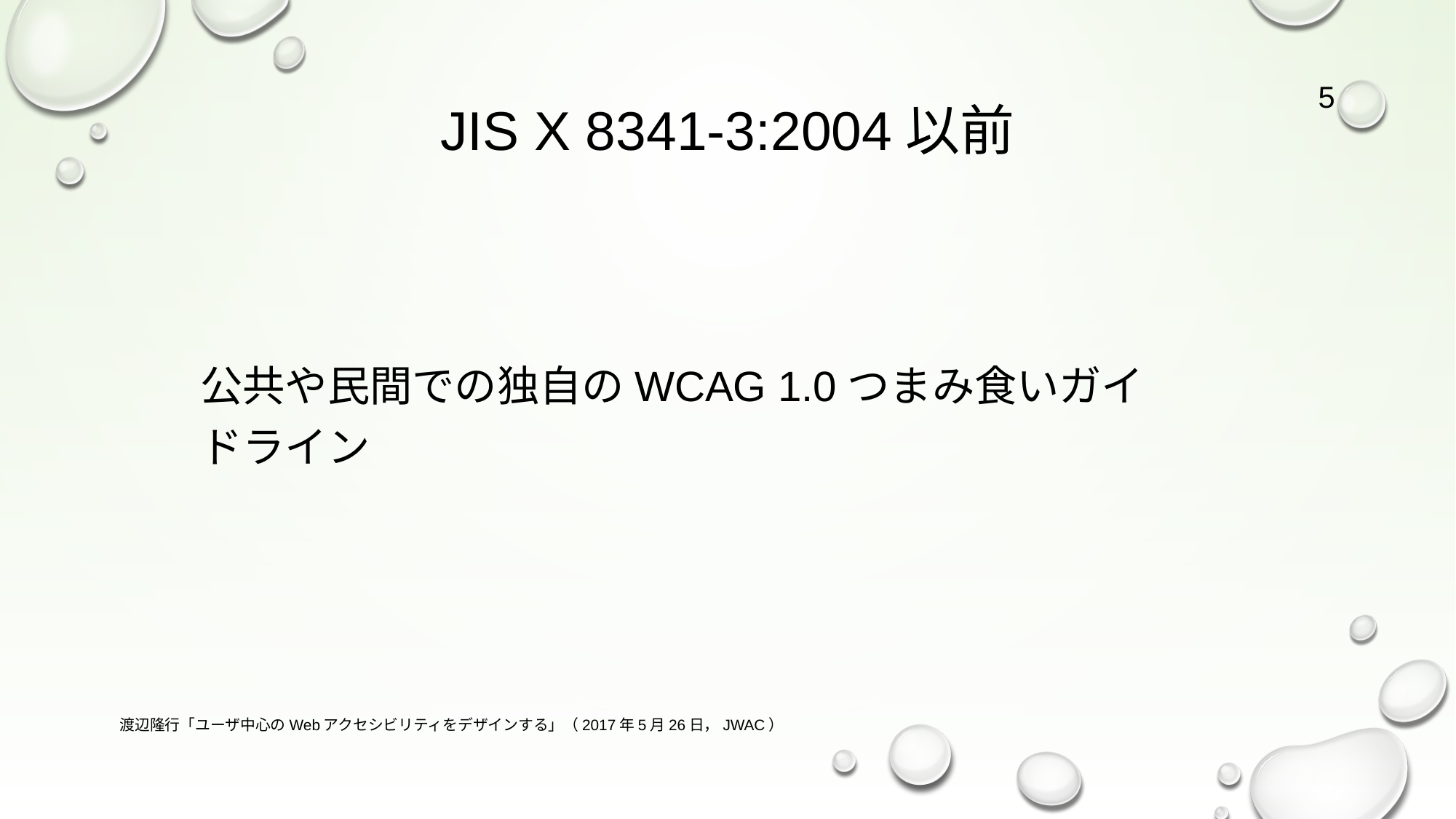

5
# JIS X 8341-3:2004以前
公共や民間での独自のWCAG 1.0つまみ食いガイドライン
渡辺隆行「ユーザ中心のWebアクセシビリティをデザインする」（2017年5月26日，JWAC）